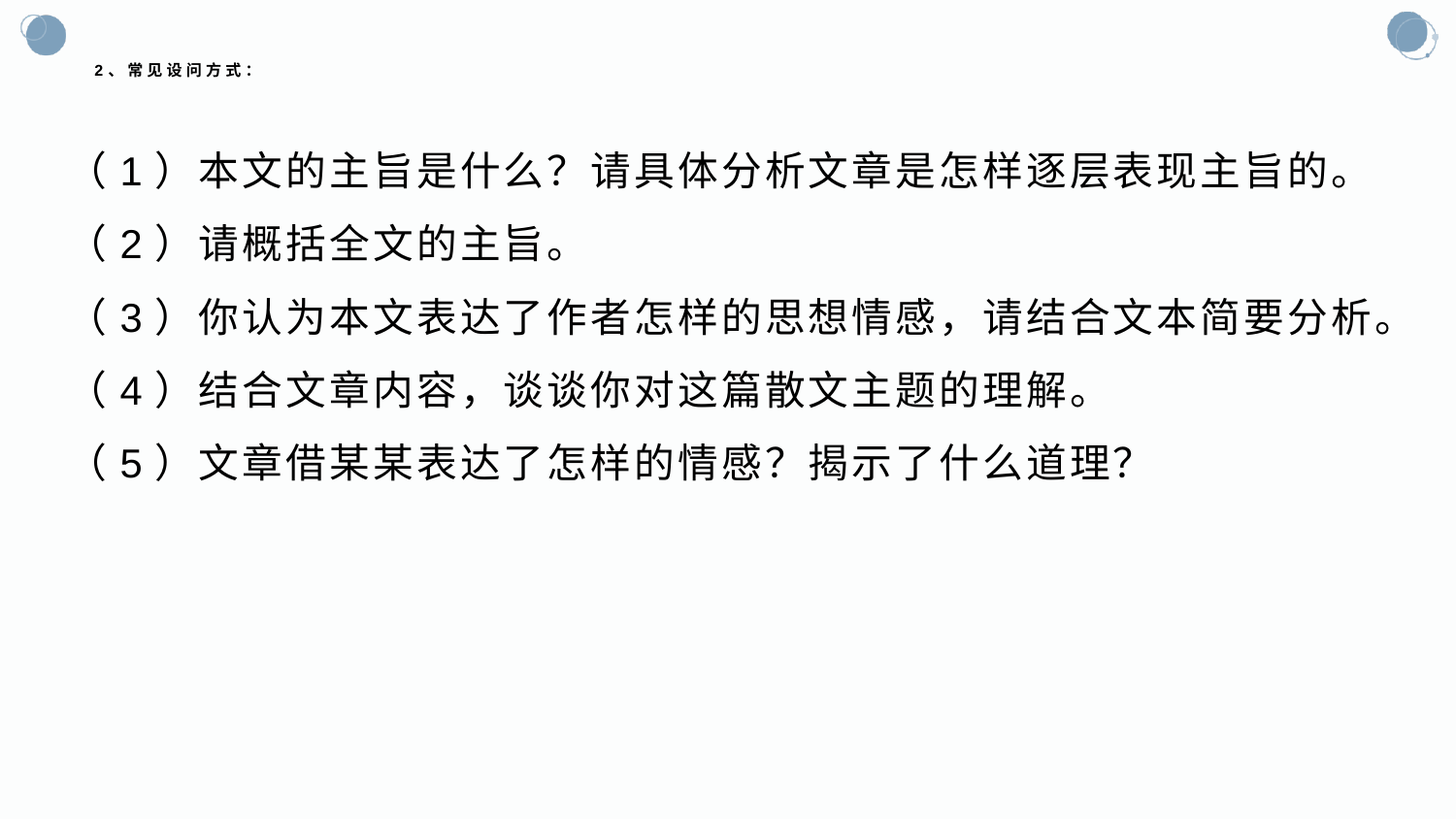

# 2、常见设问方式：
（1）本文的主旨是什么？请具体分析文章是怎样逐层表现主旨的。
（2）请概括全文的主旨。
（3）你认为本文表达了作者怎样的思想情感，请结合文本简要分析。
（4）结合文章内容，谈谈你对这篇散文主题的理解。
（5）文章借某某表达了怎样的情感？揭示了什么道理？